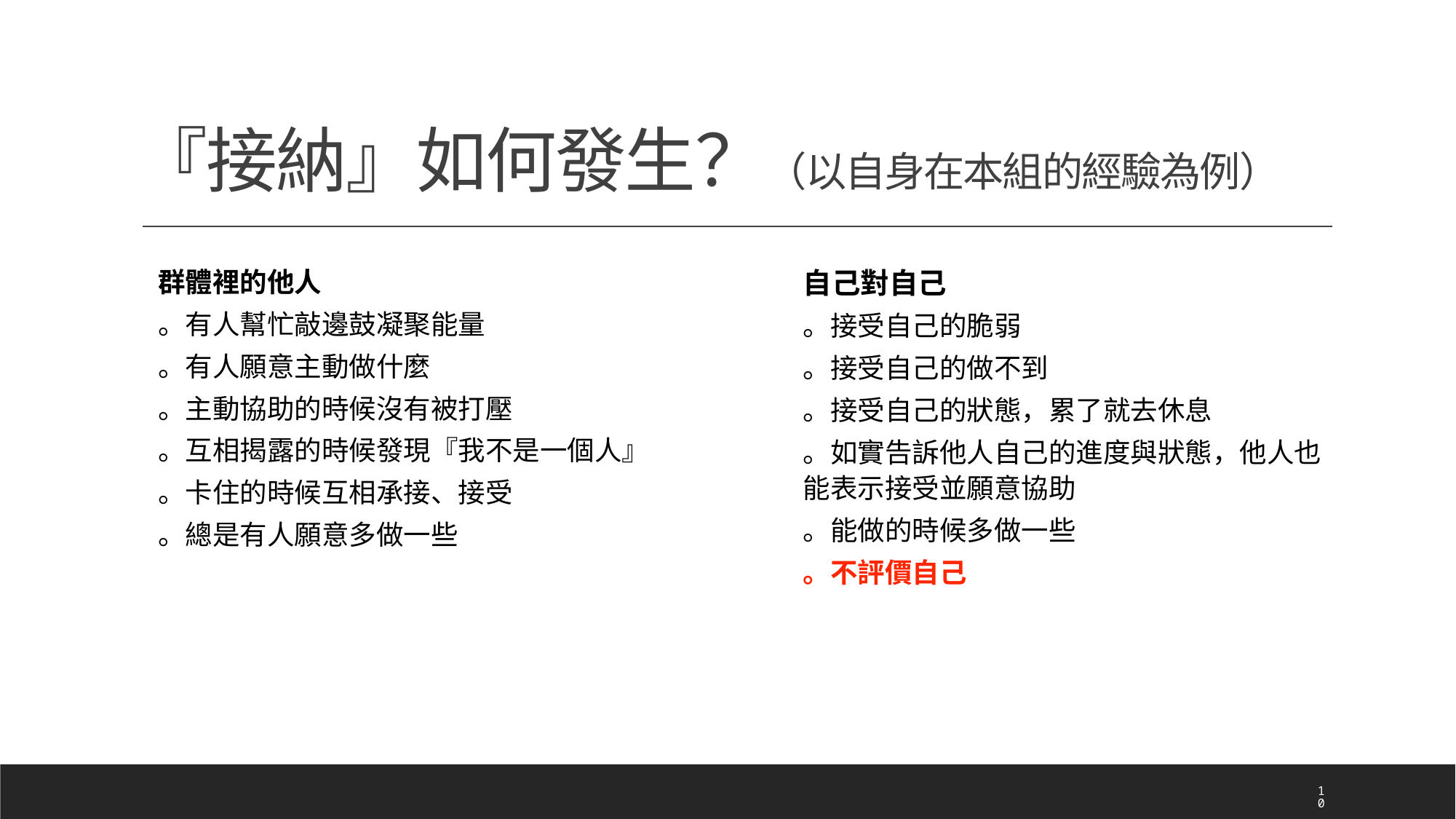

# 『接納』如何發生？（以自身在本組的經驗為例）
群體裡的他人
。有人幫忙敲邊鼓凝聚能量
。有人願意主動做什麼
。主動協助的時候沒有被打壓
。互相揭露的時候發現『我不是一個人』
。卡住的時候互相承接、接受
。總是有人願意多做一些
自己對自己
。接受自己的脆弱
。接受自己的做不到
。接受自己的狀態，累了就去休息
。如實告訴他人自己的進度與狀態，他人也能表示接受並願意協助
。能做的時候多做一些
。不評價自己
10